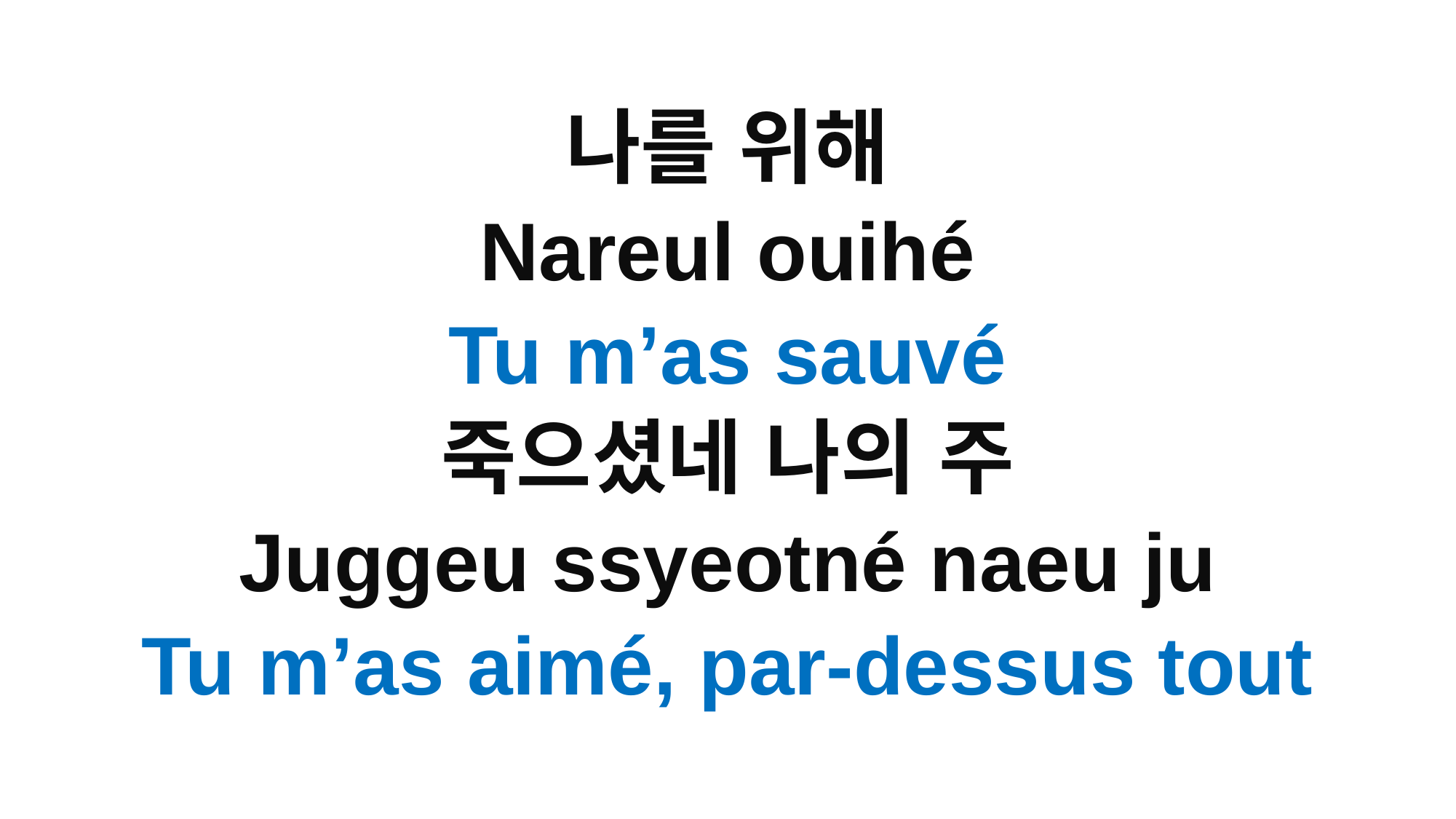

나를 위해
Nareul ouihé
Tu m’as sauvé
죽으셨네 나의 주
Juggeu ssyeotné naeu ju
Tu m’as aimé, par-dessus tout